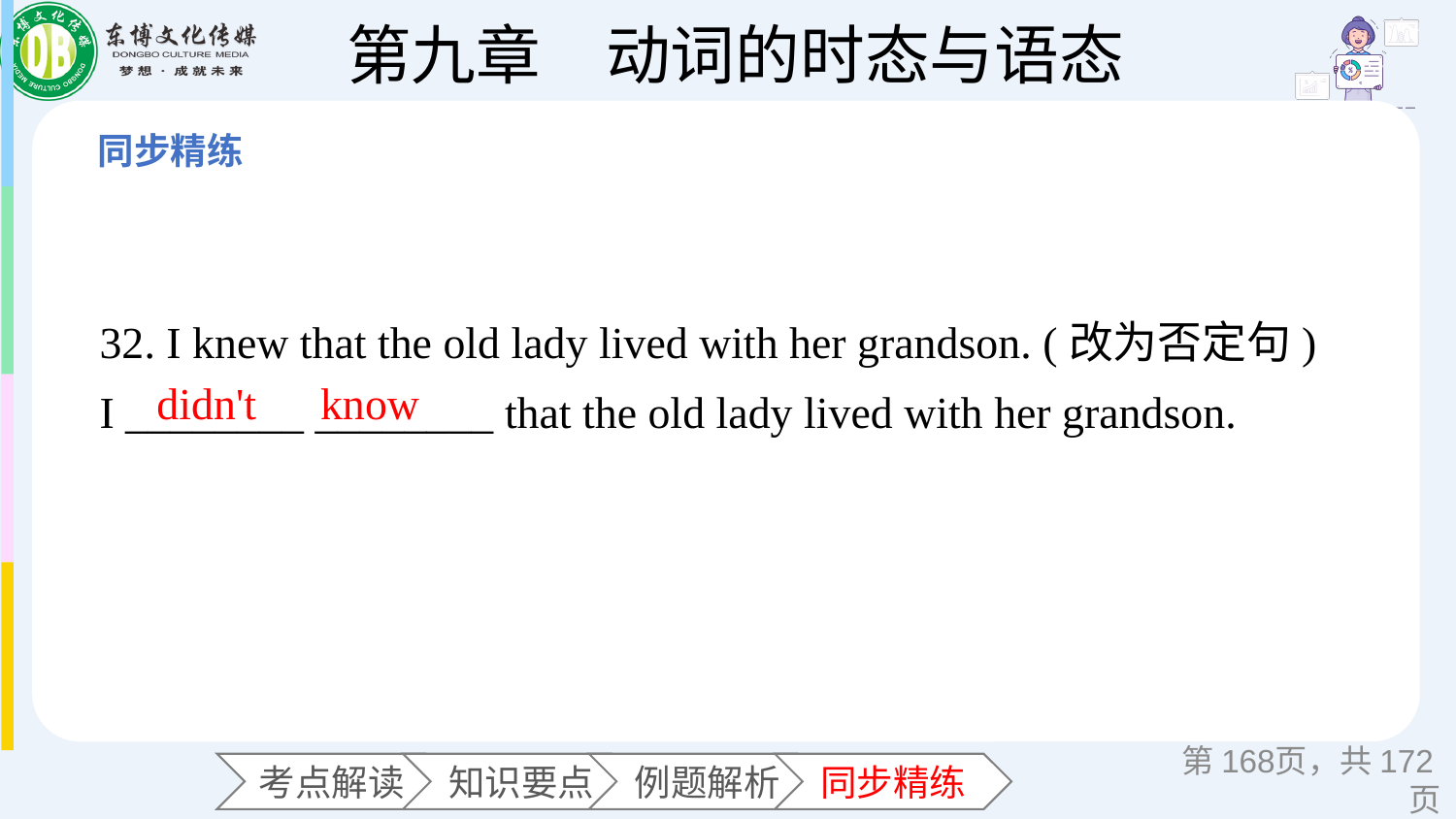

32. I knew that the old lady lived with her grandson. (改为否定句)
I ________ ________ that the old lady lived with her grandson.
didn't
know
第168页，共172页